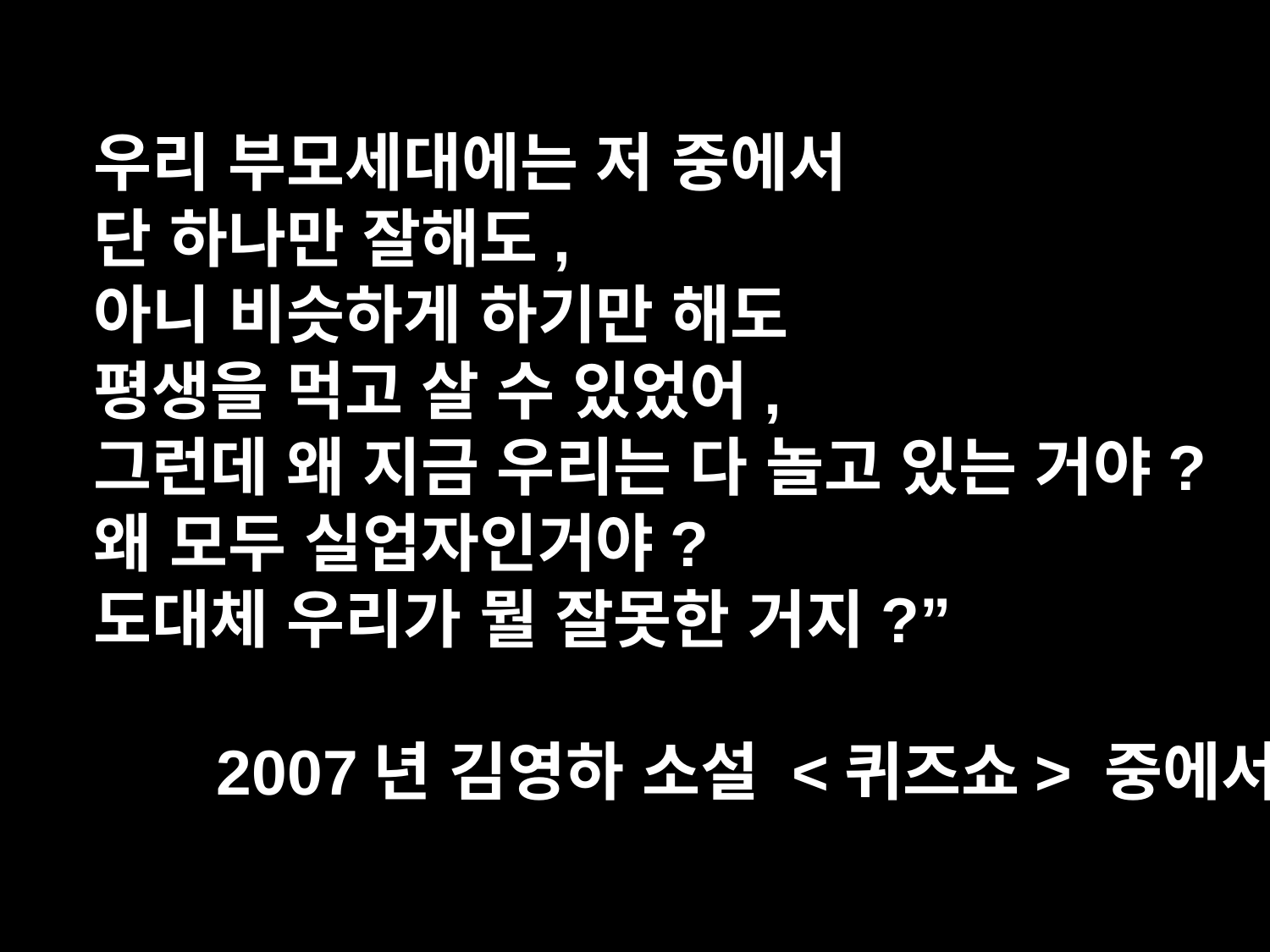

우리 부모세대에는 저 중에서
단 하나만 잘해도,
아니 비슷하게 하기만 해도
평생을 먹고 살 수 있었어,
그런데 왜 지금 우리는 다 놀고 있는 거야?
왜 모두 실업자인거야?
도대체 우리가 뭘 잘못한 거지?”

       2007년 김영하 소설 <퀴즈쇼> 중에서